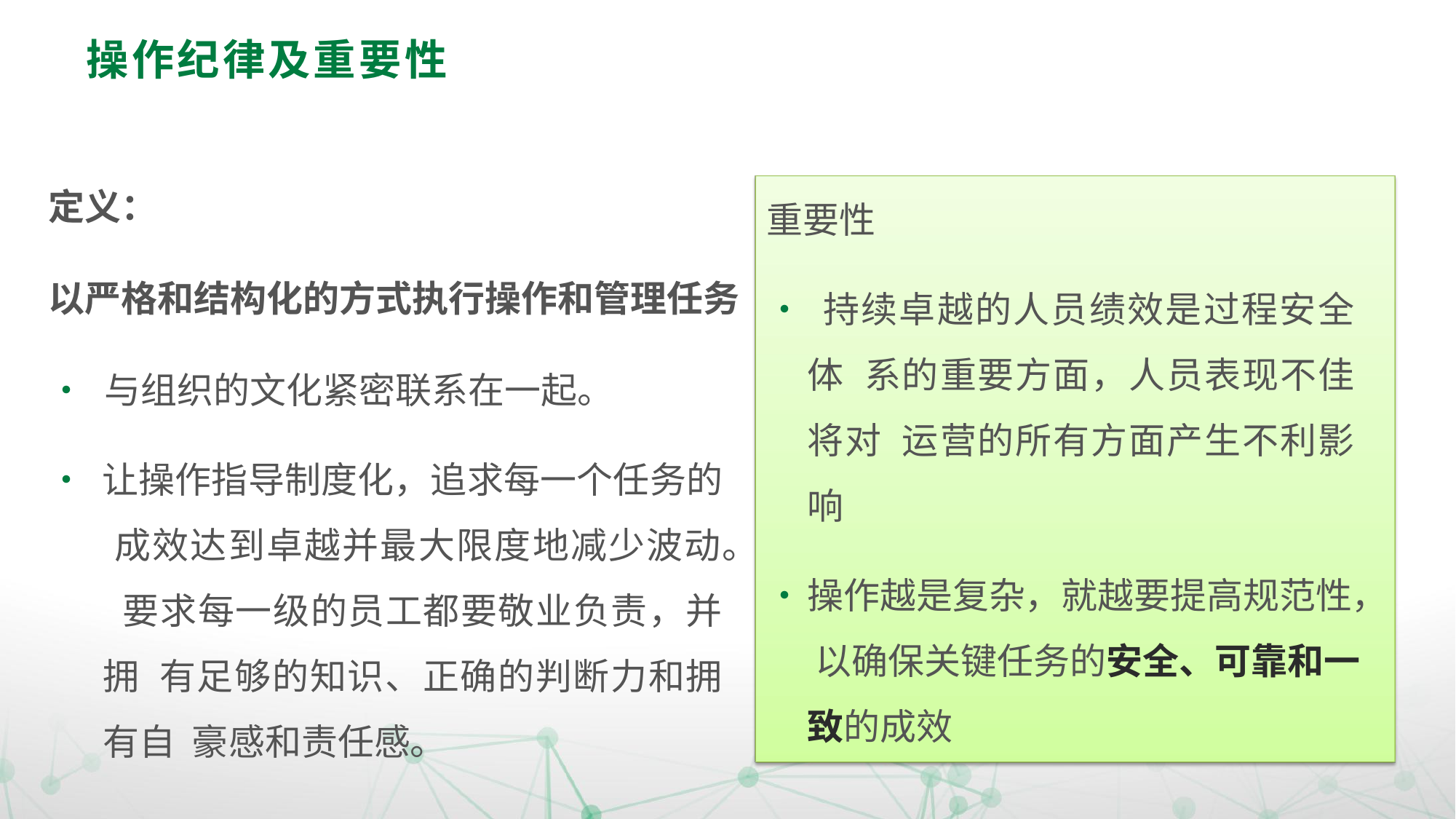

# 操作纪律及重要性

定义：

以严格和结构化的方式执行操作和管理任务

•	与组织的文化紧密联系在一起。
• 让操作指导制度化，追求每一个任务的  成效达到卓越并最大限度地减少波动。  要求每一级的员工都要敬业负责，并拥  有足够的知识、正确的判断力和拥有自  豪感和责任感。
重要性
• 持续卓越的人员绩效是过程安全体  系的重要方面，人员表现不佳将对  运营的所有方面产生不利影响
•	操作越是复杂，就越要提高规范性，  以确保关键任务的安全、可靠和一  致的成效